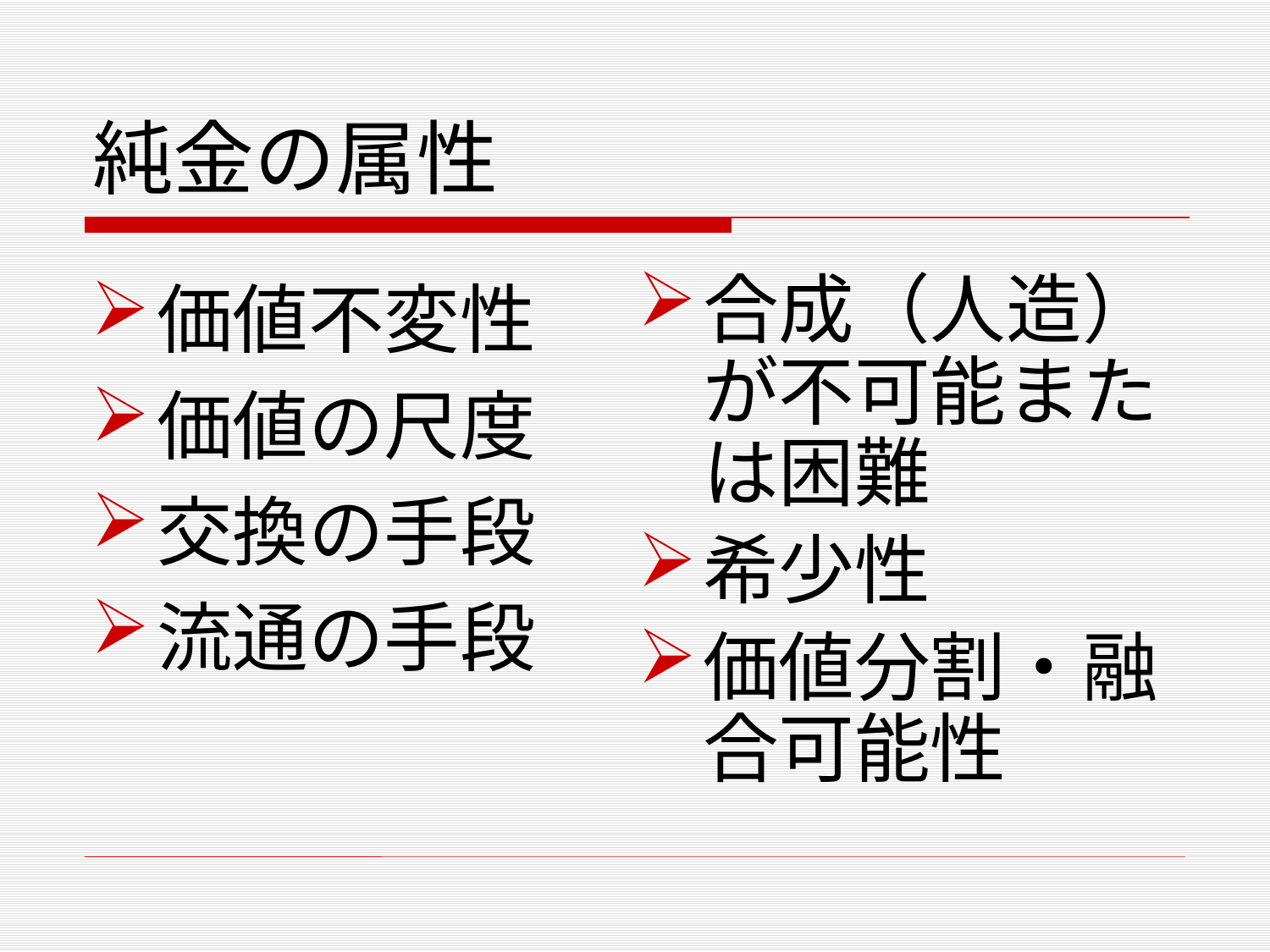

# 純金の属性
価値不変性
価値の尺度
交換の手段
流通の手段

合成（人造）が不可能または困難
希少性
価値分割・融合可能性